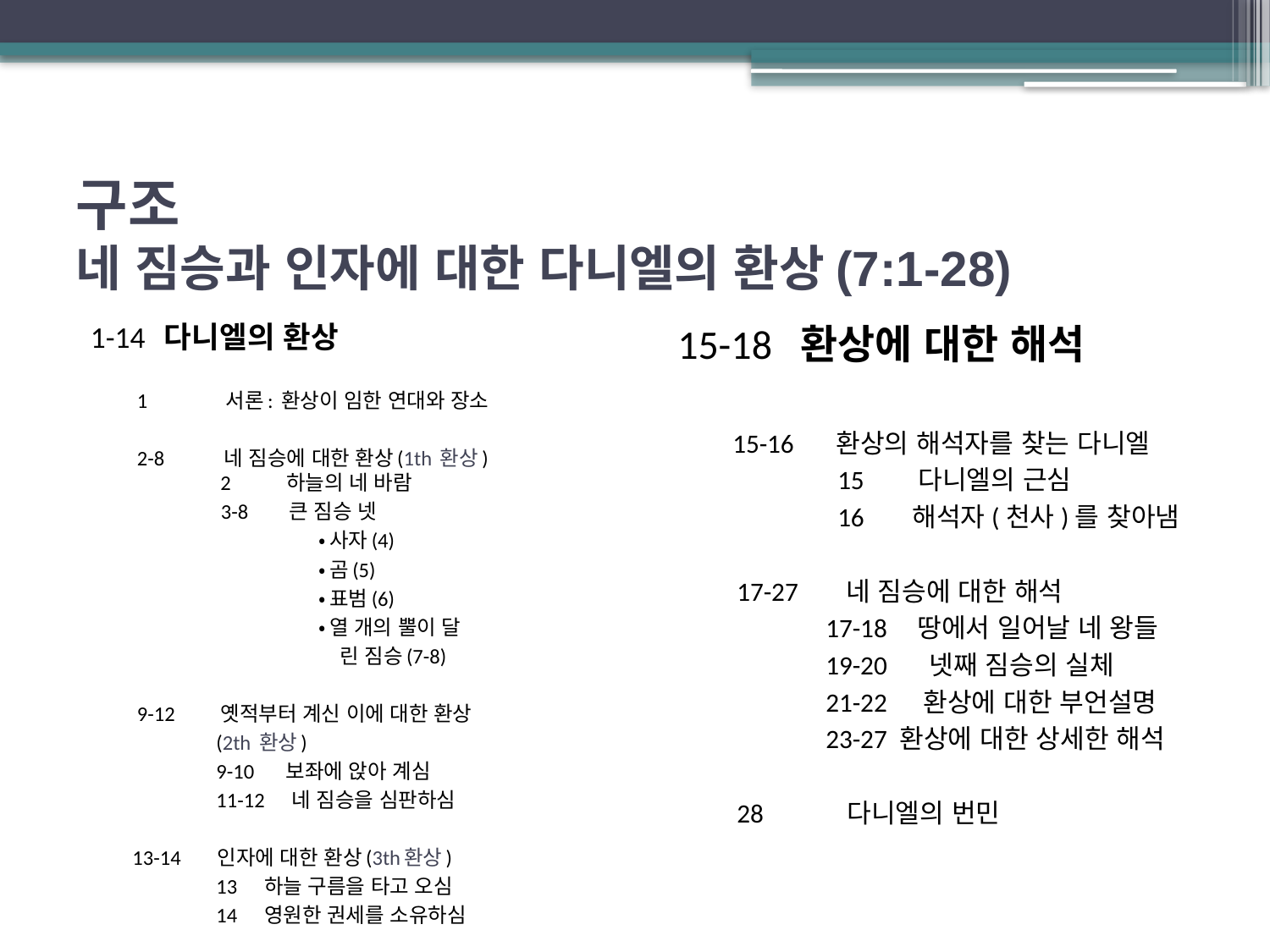

# 구조 네 짐승과 인자에 대한 다니엘의 환상(7:1-28)
1-14  다니엘의 환상

          1                서론: 환상이 임한 연대와 장소

          2-8            네 짐승에 대한 환상(1th 환상)
                            2           하늘의 네 바람
                            3-8        큰 짐승 넷
                                        •사자(4)
                                        •곰(5)
                                        •표범(6)
                                        •열 개의 뿔이 달
                                           린 짐승(7-8)

          9-12         옛적부터 계신 이에 대한 환상
                           (2th 환상)
                           9-10      보좌에 앉아 계심
                           11-12     네 짐승을 심판하심

         13-14       인자에 대한 환상(3th환상)
                           13     하늘 구름을 타고 오심
                           14     영원한 권세를 소유하심

15-18  환상에 대한 해석

          15-16      환상의 해석자를 찾는 다니엘
                           15        다니엘의 근심
                           16       해석자(천사)를 찾아냄

          17-27       네 짐승에 대한 해석
                         17-18    땅에서 일어날 네 왕들
                         19-20      넷째 짐승의 실체
                         21-22     환상에 대한 부언설명
                         23-27 환상에 대한 상세한 해석

          28             다니엘의 번민